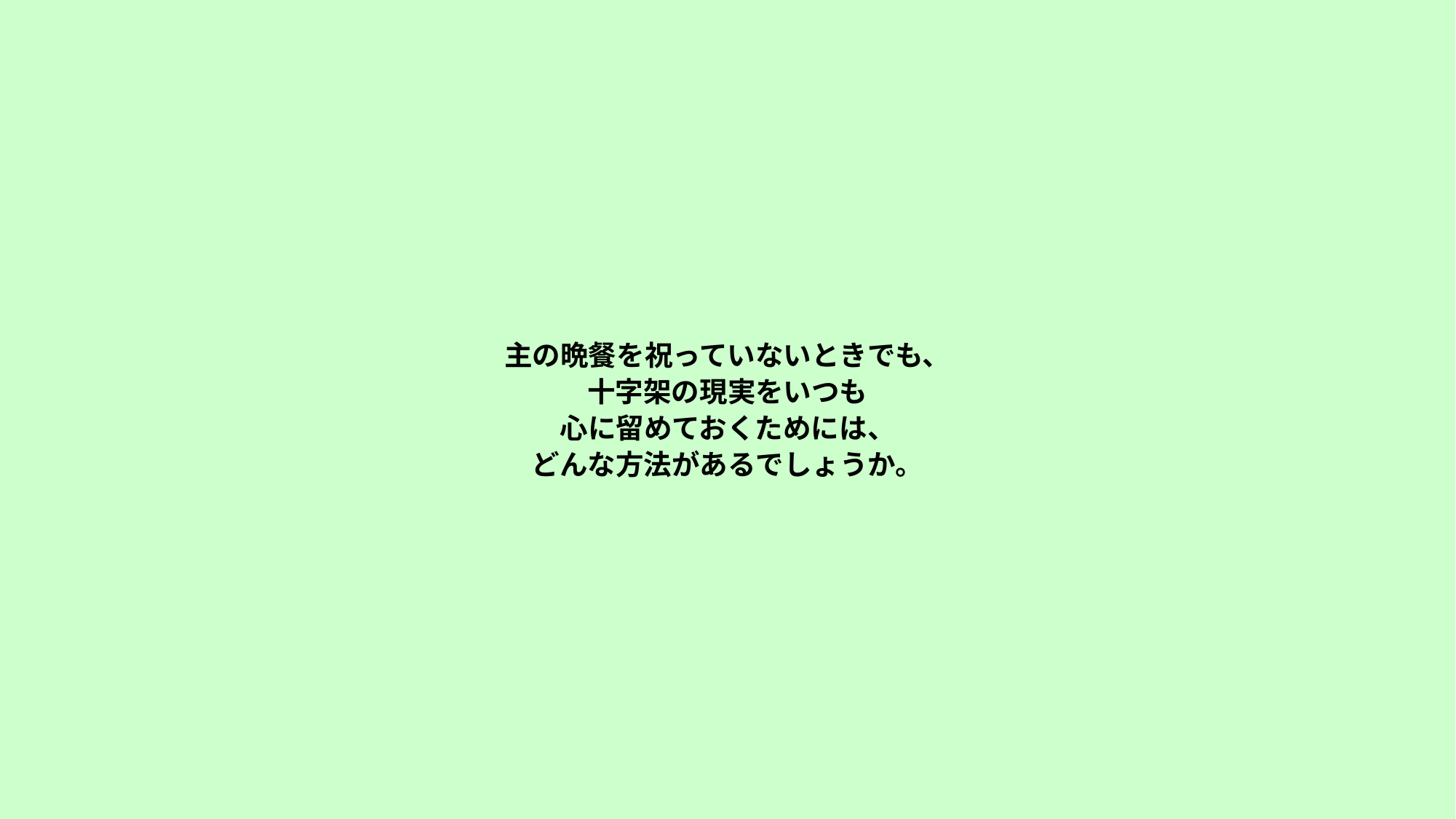

# 主の晩餐を祝っていないときでも、 十字架の現実をいつも 心に留めておくためには、 どんな方法があるでしょうか。